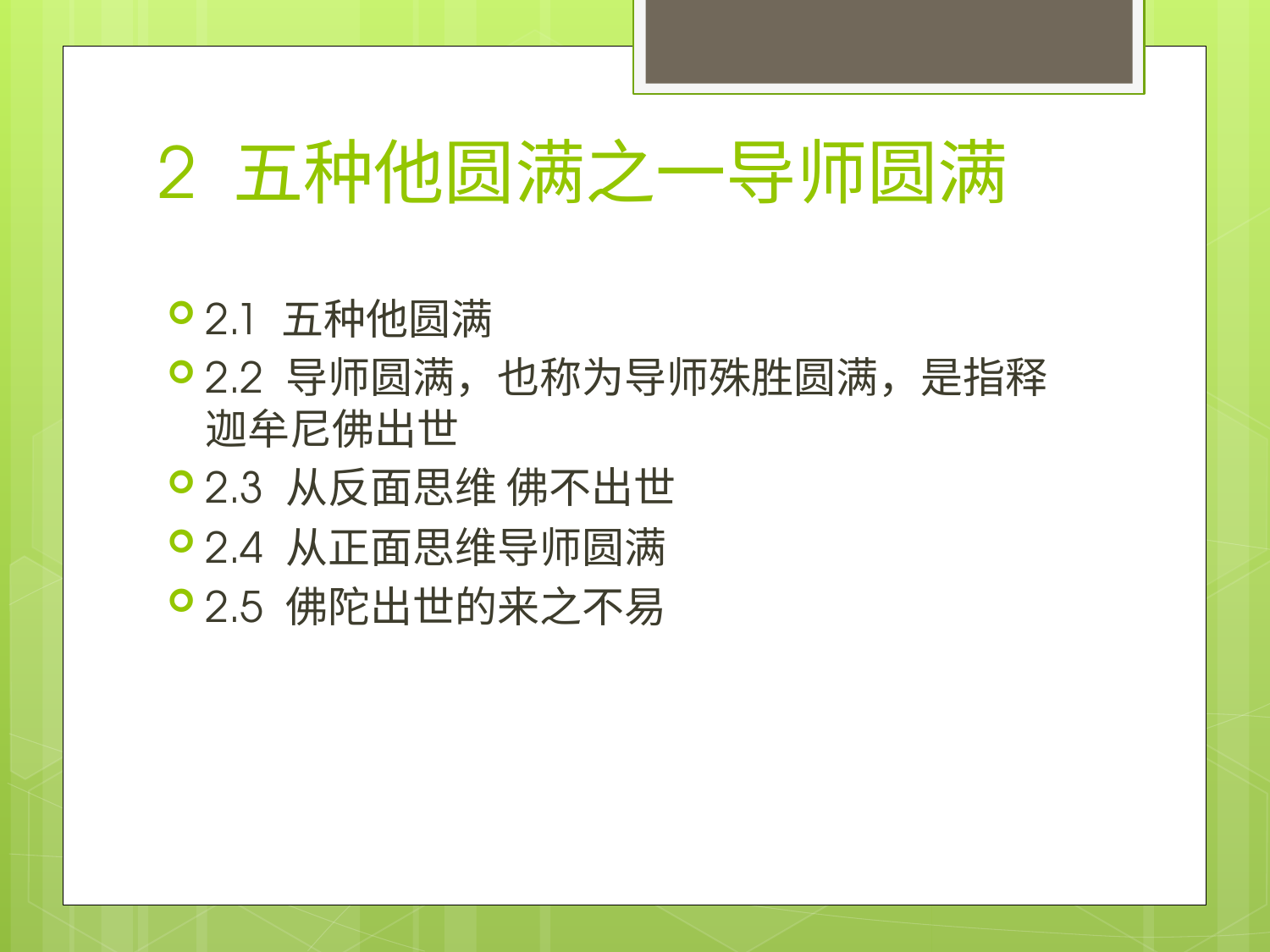

# 2 五种他圆满之一导师圆满
2.1 五种他圆满
2.2 导师圆满，也称为导师殊胜圆满，是指释迦牟尼佛出世
2.3 从反面思维 佛不出世
2.4 从正面思维导师圆满
2.5 佛陀出世的来之不易